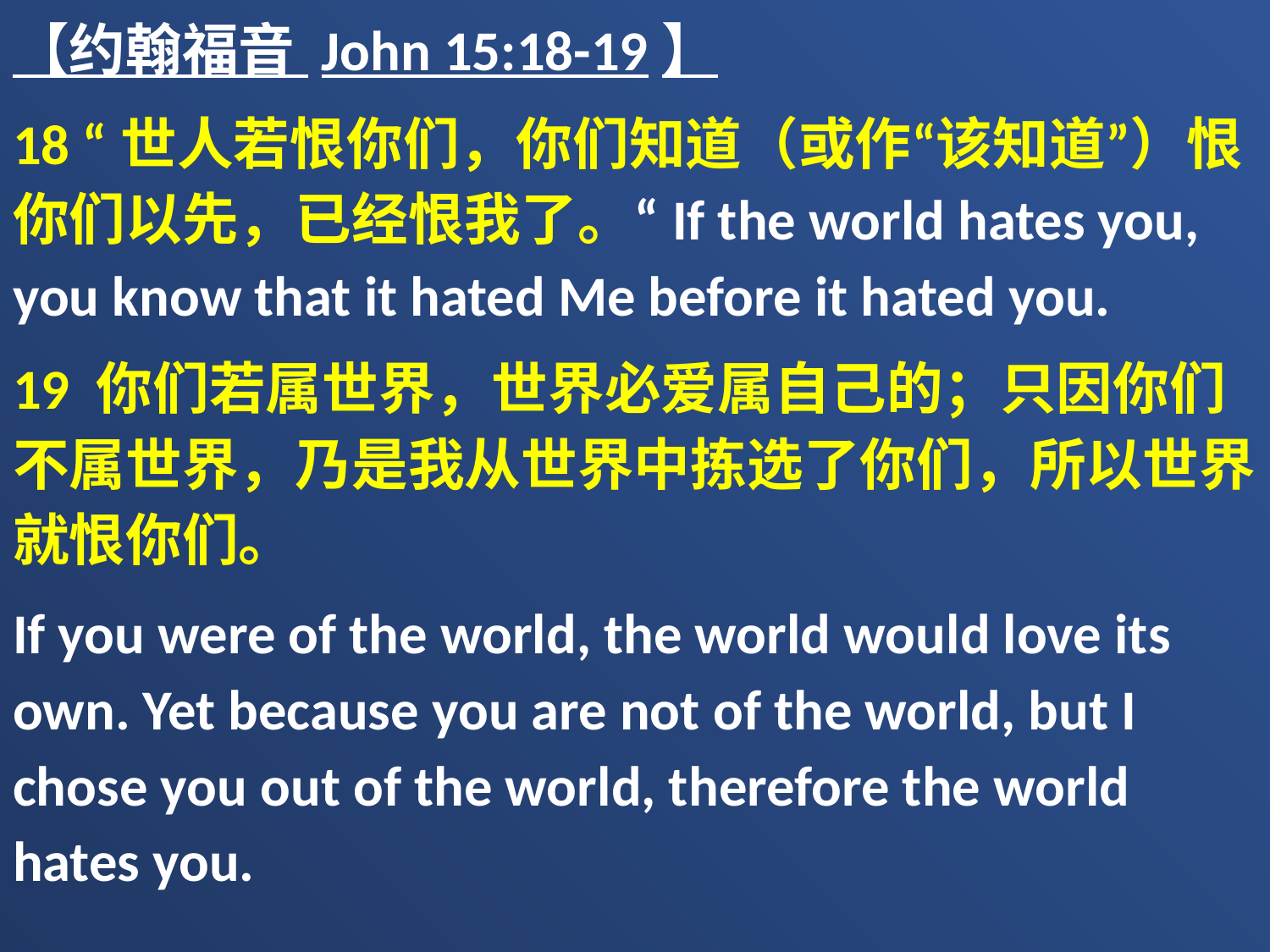

【约翰福音 John 15:18-19】
18 “世人若恨你们，你们知道（或作“该知道”）恨你们以先，已经恨我了。“If the world hates you, you know that it hated Me before it hated you.
19 你们若属世界，世界必爱属自己的；只因你们不属世界，乃是我从世界中拣选了你们，所以世界就恨你们。
If you were of the world, the world would love its own. Yet because you are not of the world, but I chose you out of the world, therefore the world hates you.